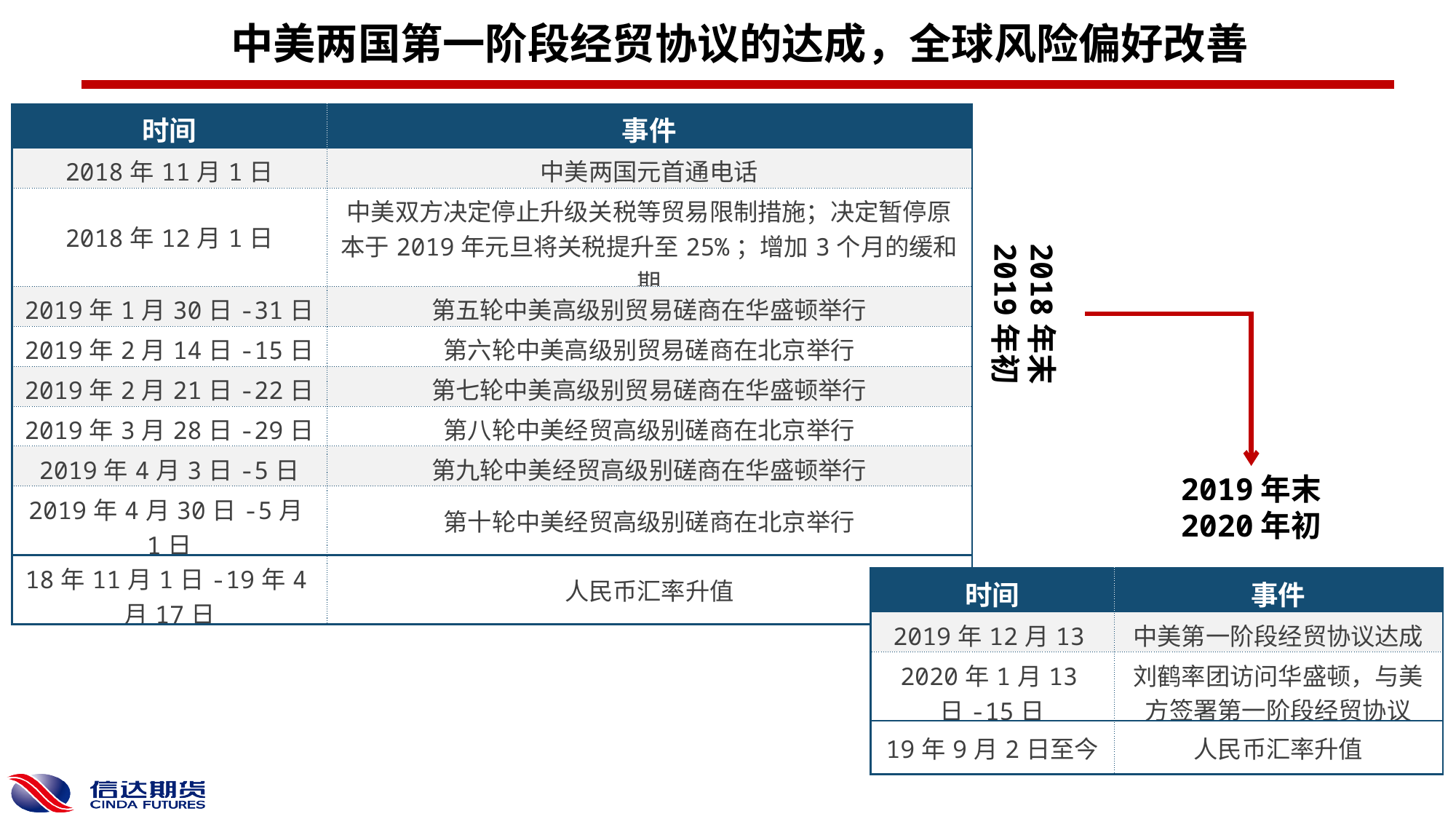

中美两国第一阶段经贸协议的达成，全球风险偏好改善
| 时间 | 事件 |
| --- | --- |
| 2018年11月1日 | 中美两国元首通电话 |
| 2018年12月1日 | 中美双方决定停止升级关税等贸易限制措施；决定暂停原本于2019年元旦将关税提升至25%；增加3个月的缓和期 |
| 2019年1月30日-31日 | 第五轮中美高级别贸易磋商在华盛顿举行 |
| 2019年2月14日-15日 | 第六轮中美高级别贸易磋商在北京举行 |
| 2019年2月21日-22日 | 第七轮中美高级别贸易磋商在华盛顿举行 |
| 2019年3月28日-29日 | 第八轮中美经贸高级别磋商在北京举行 |
| 2019年4月3日-5日 | 第九轮中美经贸高级别磋商在华盛顿举行 |
| 2019年4月30日-5月1日 | 第十轮中美经贸高级别磋商在北京举行 |
| 18年11月1日-19年4月17日 | 人民币汇率升值 |
2018年末
2019年初
2019年末
2020年初
资料来源：信达期货研发中心整理
| 时间 | 事件 |
| --- | --- |
| 2019年12月13日 | 中美第一阶段经贸协议达成 |
| 2020年1月13日-15日 | 刘鹤率团访问华盛顿，与美方签署第一阶段经贸协议 |
| 19年9月2日至今 | 人民币汇率升值 |